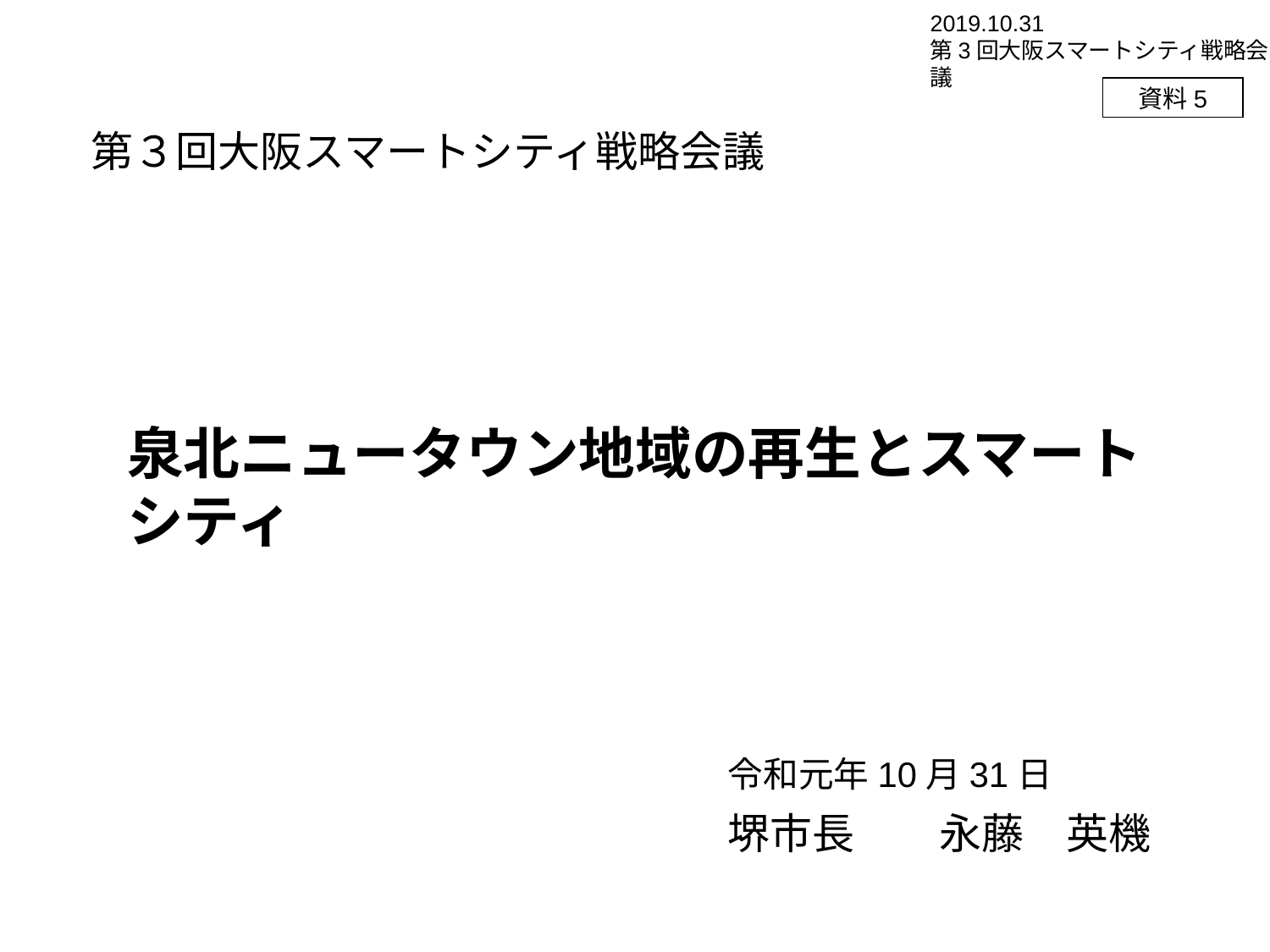

2019.10.31
第3回大阪スマートシティ戦略会議
資料5
第３回大阪スマートシティ戦略会議
泉北ニュータウン地域の再生とスマートシティ
令和元年10月31日
堺市長　　永藤　英機